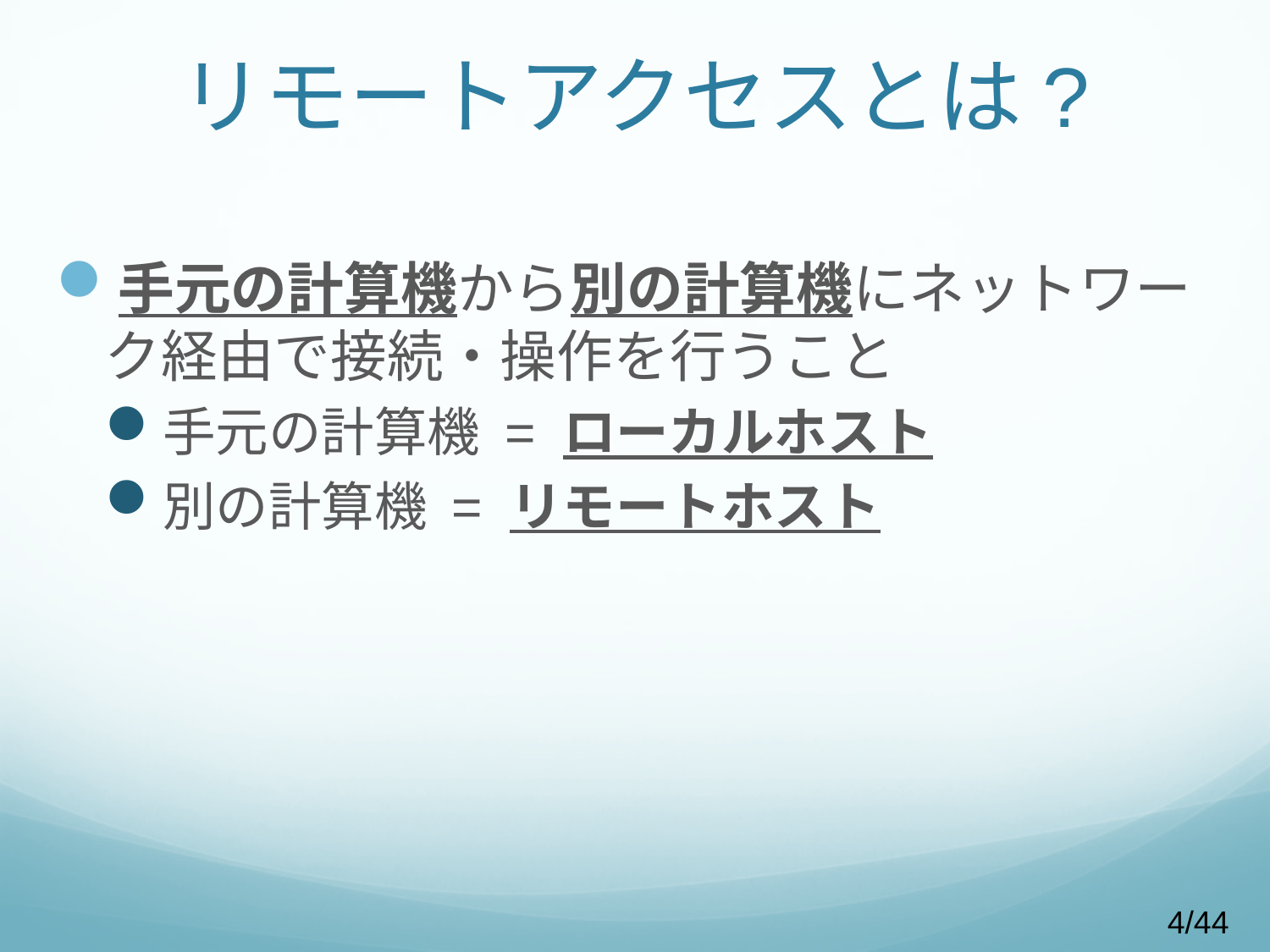

# リモートアクセスとは?
手元の計算機から別の計算機にネットワーク経由で接続・操作を行うこと
手元の計算機 = ローカルホスト
別の計算機 = リモートホスト